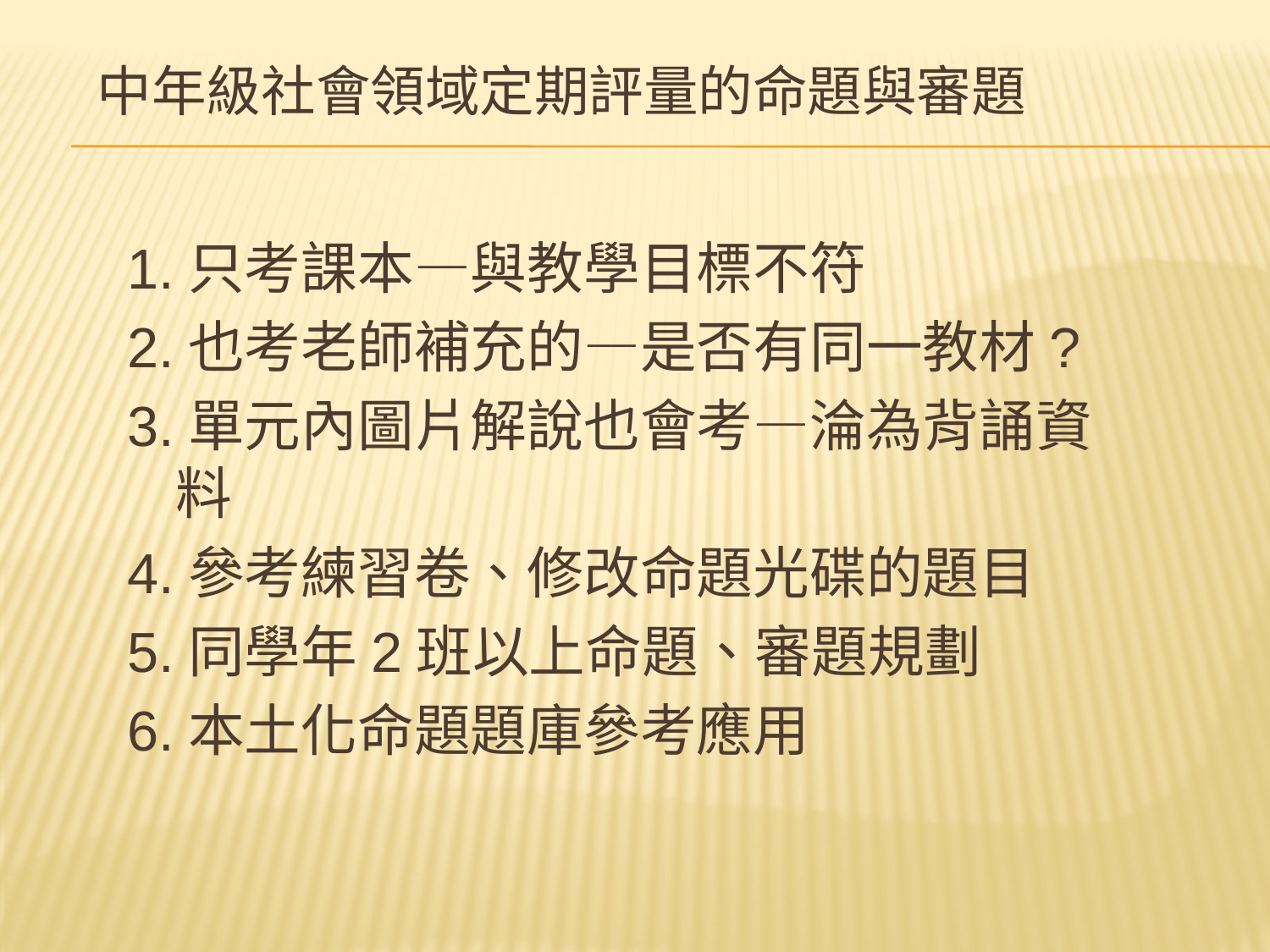

# 中年級社會領域定期評量的命題與審題
1.只考課本—與教學目標不符
2.也考老師補充的—是否有同一教材?
3.單元內圖片解說也會考—淪為背誦資料
4.參考練習卷、修改命題光碟的題目
5.同學年2班以上命題、審題規劃
6.本土化命題題庫參考應用